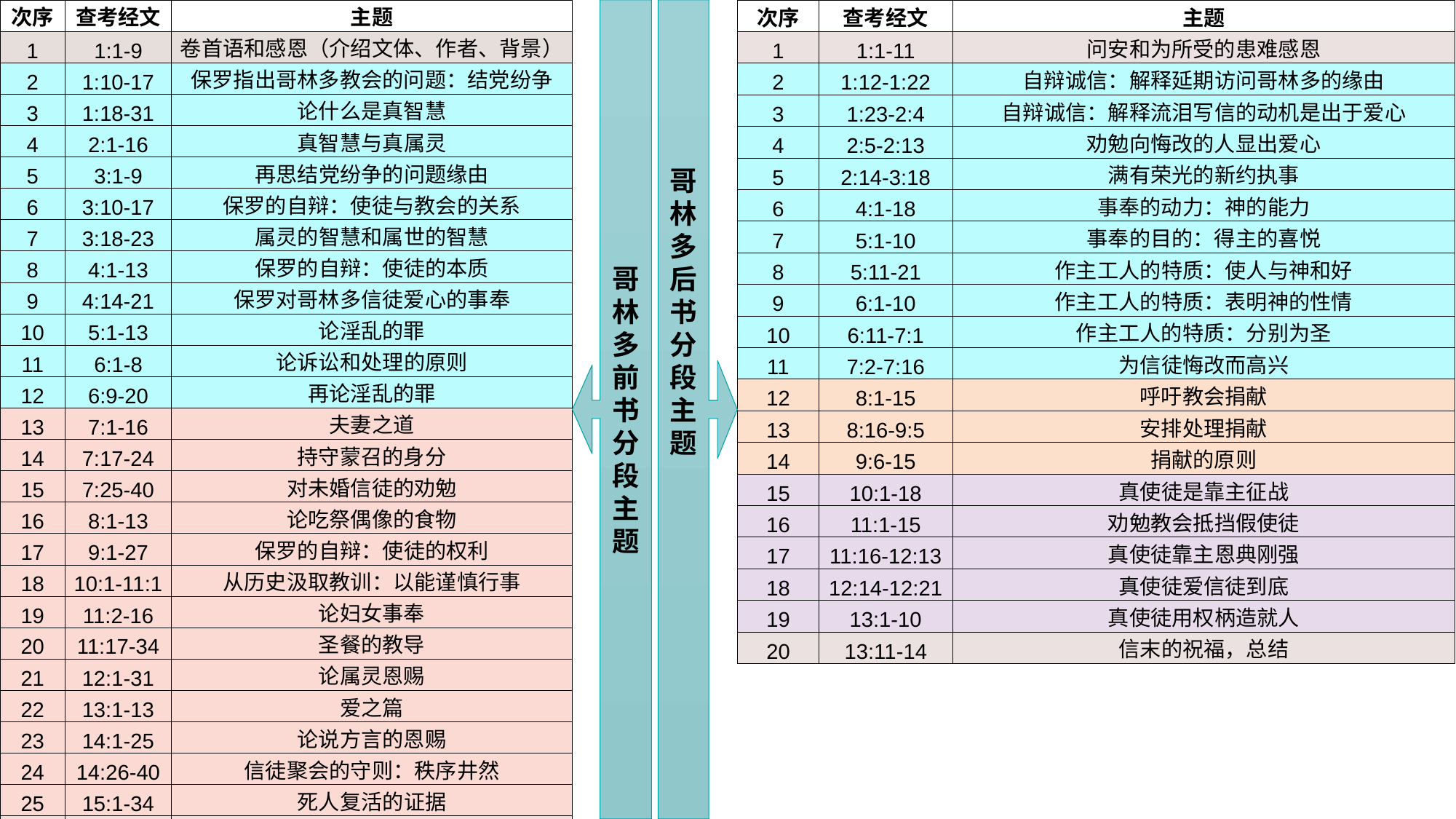

| 次序 | 查考经文 | 主题 |
| --- | --- | --- |
| 1 | 1:1-9 | 卷首语和感恩（介绍文体、作者、背景） |
| 2 | 1:10-17 | 保罗指出哥林多教会的问题：结党纷争 |
| 3 | 1:18-31 | 论什么是真智慧 |
| 4 | 2:1-16 | 真智慧与真属灵 |
| 5 | 3:1-9 | 再思结党纷争的问题缘由 |
| 6 | 3:10-17 | 保罗的自辩：使徒与教会的关系 |
| 7 | 3:18-23 | 属灵的智慧和属世的智慧 |
| 8 | 4:1-13 | 保罗的自辩：使徒的本质 |
| 9 | 4:14-21 | 保罗对哥林多信徒爱心的事奉 |
| 10 | 5:1-13 | 论淫乱的罪 |
| 11 | 6:1-8 | 论诉讼和处理的原则 |
| 12 | 6:9-20 | 再论淫乱的罪 |
| 13 | 7:1-16 | 夫妻之道 |
| 14 | 7:17-24 | 持守蒙召的身分 |
| 15 | 7:25-40 | 对未婚信徒的劝勉 |
| 16 | 8:1-13 | 论吃祭偶像的食物 |
| 17 | 9:1-27 | 保罗的自辩：使徒的权利 |
| 18 | 10:1-11:1 | 从历史汲取教训：以能谨慎行事 |
| 19 | 11:2-16 | 论妇女事奉 |
| 20 | 11:17-34 | 圣餐的教导 |
| 21 | 12:1-31 | 论属灵恩赐 |
| 22 | 13:1-13 | 爱之篇 |
| 23 | 14:1-25 | 论说方言的恩赐 |
| 24 | 14:26-40 | 信徒聚会的守则：秩序井然 |
| 25 | 15:1-34 | 死人复活的证据 |
| 26 | 15:35-49 | 死人复活的形式 |
| 27 | 15:50-58 | 死人复活的意义 |
| 28 | 16:1-4 | 论捐献 |
| 29 | 16:5-12 | 保罗交待预定的行程 |
| 30 | 16:13-24 | 劝勉和问安 |
哥林多前书分段主题
哥林多后书分段主题

| 次序 | 查考经文 | 主题 |
| --- | --- | --- |
| 1 | 1:1-11 | 问安和为所受的患难感恩 |
| 2 | 1:12-1:22 | 自辩诚信：解释延期访问哥林多的缘由 |
| 3 | 1:23-2:4 | 自辩诚信：解释流泪写信的动机是出于爱心 |
| 4 | 2:5-2:13 | 劝勉向悔改的人显出爱心 |
| 5 | 2:14-3:18 | 满有荣光的新约执事 |
| 6 | 4:1-18 | 事奉的动力：神的能力 |
| 7 | 5:1-10 | 事奉的目的：得主的喜悦 |
| 8 | 5:11-21 | 作主工人的特质：使人与神和好 |
| 9 | 6:1-10 | 作主工人的特质：表明神的性情 |
| 10 | 6:11-7:1 | 作主工人的特质：分别为圣 |
| 11 | 7:2-7:16 | 为信徒悔改而高兴 |
| 12 | 8:1-15 | 呼吁教会捐献 |
| 13 | 8:16-9:5 | 安排处理捐献 |
| 14 | 9:6-15 | 捐献的原则 |
| 15 | 10:1-18 | 真使徒是靠主征战 |
| 16 | 11:1-15 | 劝勉教会抵挡假使徒 |
| 17 | 11:16-12:13 | 真使徒靠主恩典刚强 |
| 18 | 12:14-12:21 | 真使徒爱信徒到底 |
| 19 | 13:1-10 | 真使徒用权柄造就人 |
| 20 | 13:11-14 | 信末的祝福，总结 |